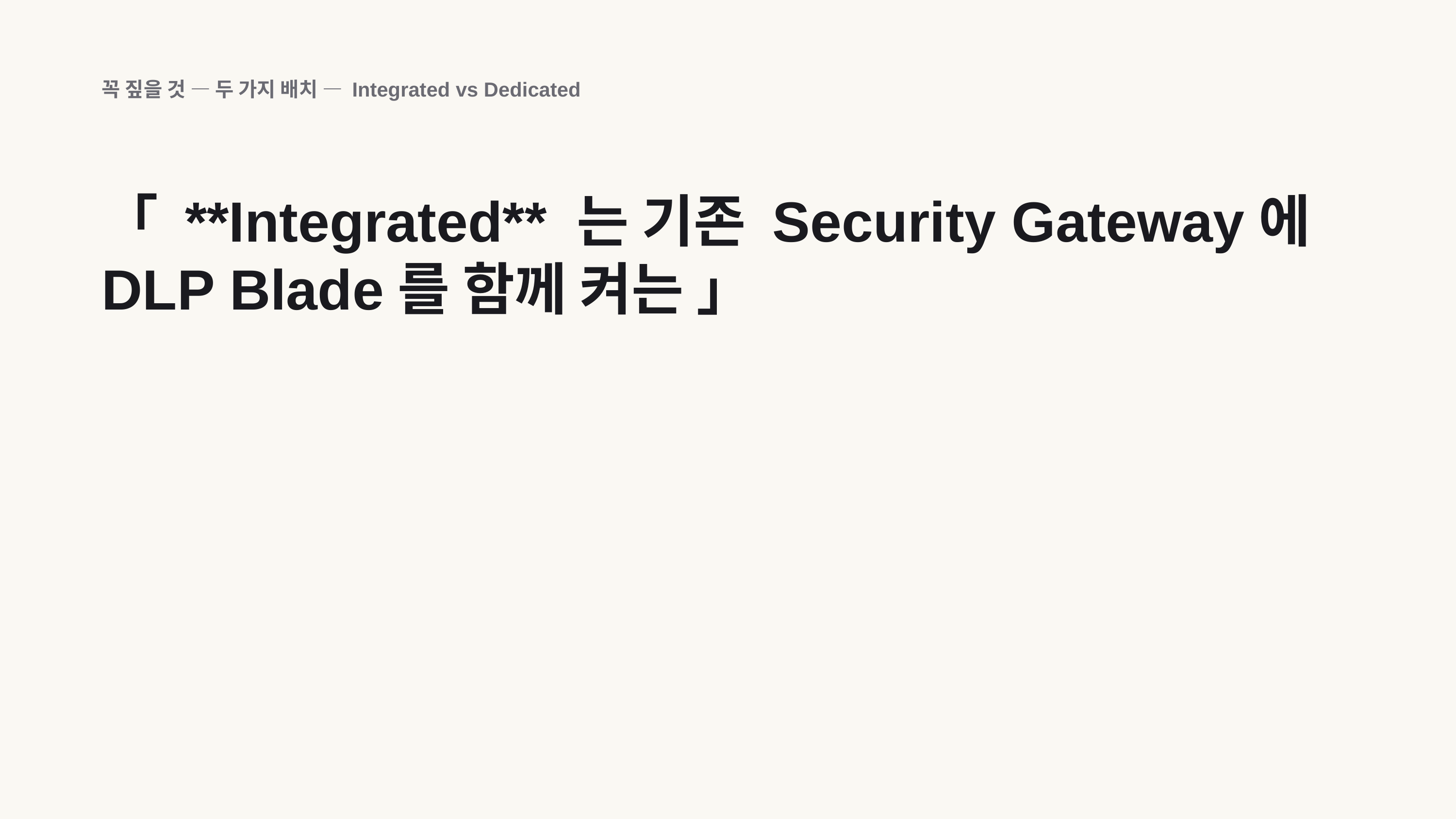

꼭 짚을 것 — 두 가지 배치 — Integrated vs Dedicated
「 **Integrated** 는 기존 Security Gateway에 DLP Blade를 함께 켜는 」